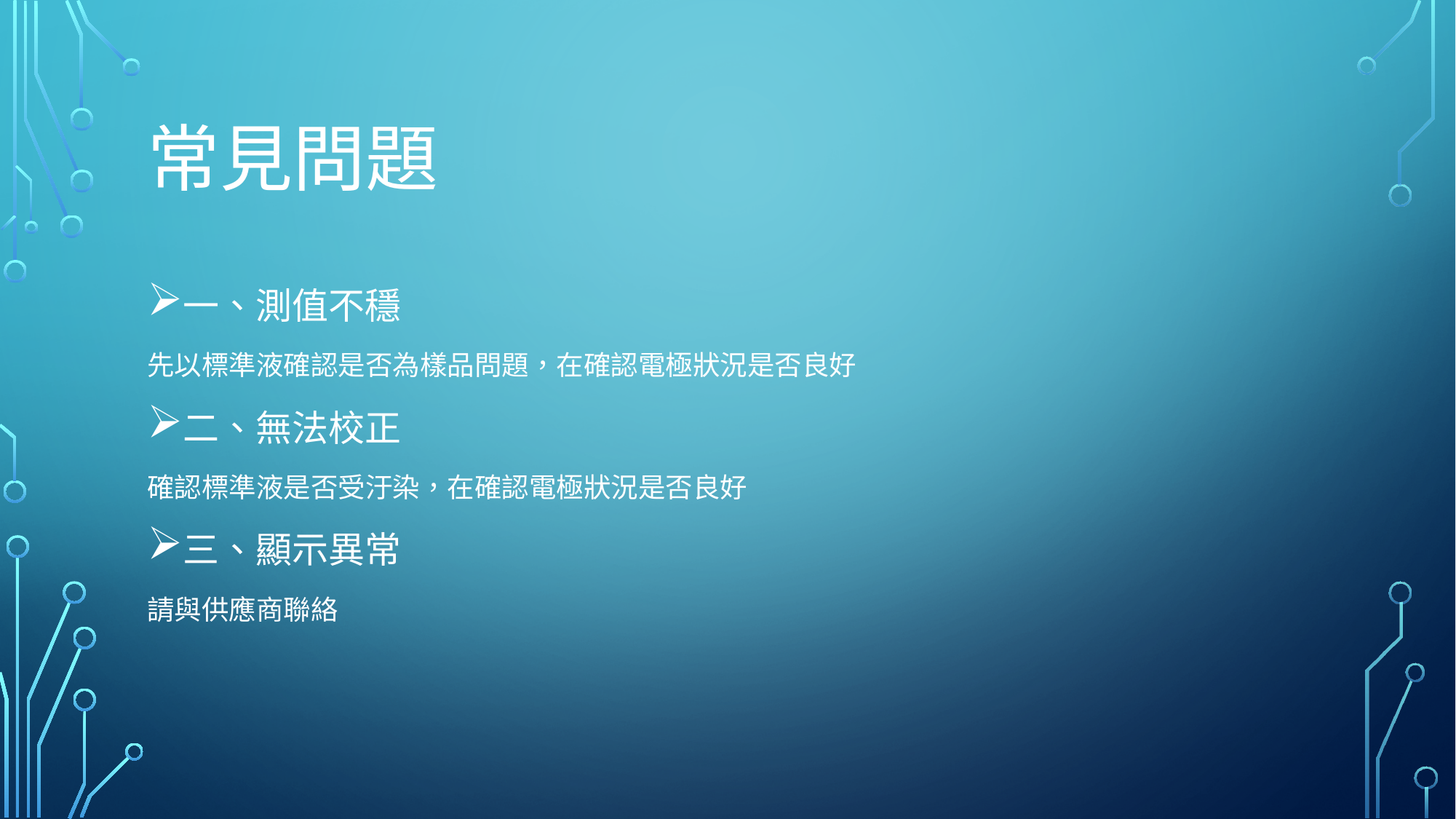

# 常見問題
一、測值不穩
先以標準液確認是否為樣品問題，在確認電極狀況是否良好
二、無法校正
確認標準液是否受汙染，在確認電極狀況是否良好
三、顯示異常
請與供應商聯絡